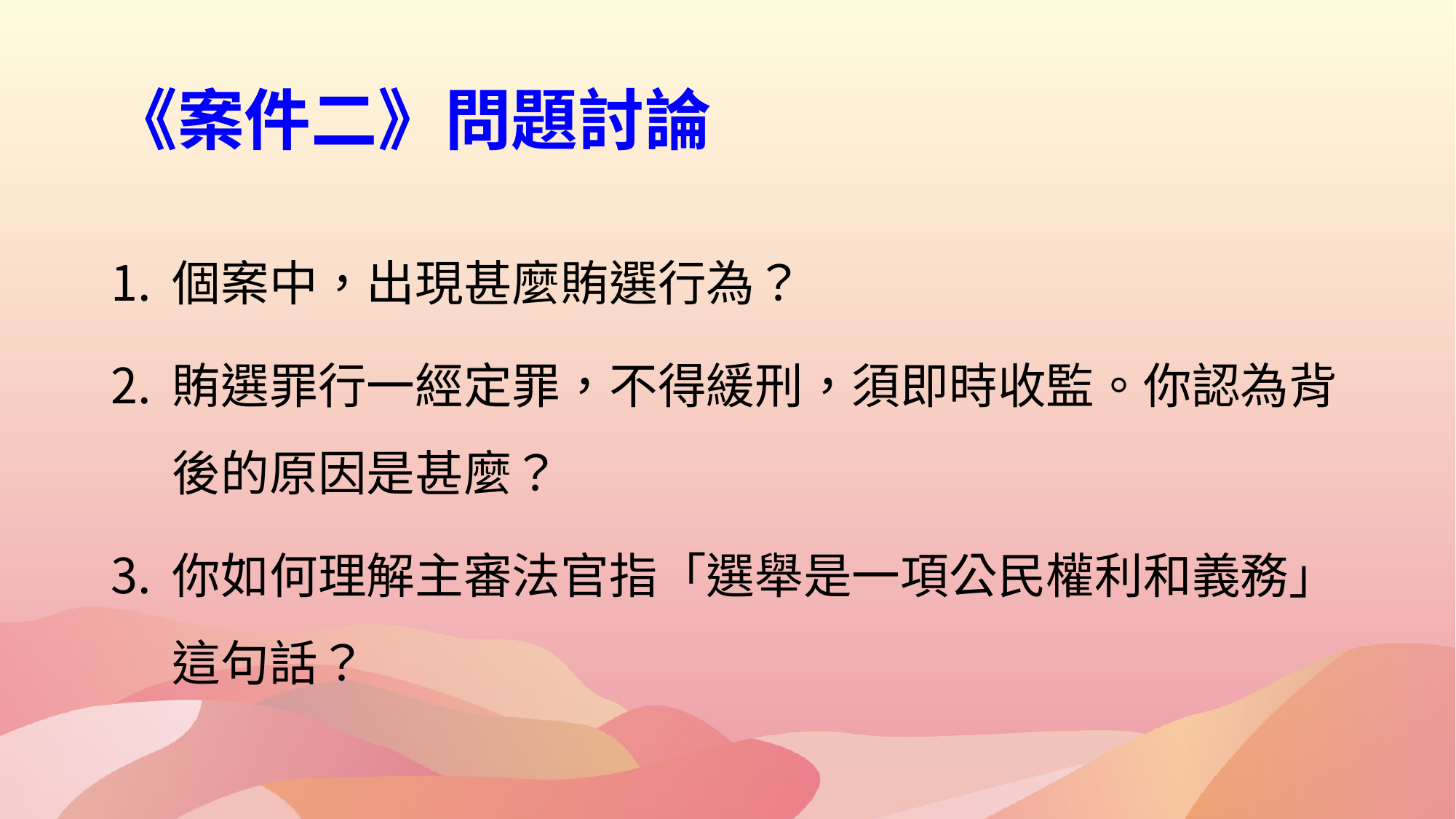

# 《案件二》問題討論
個案中，出現甚麼賄選行為？
賄選罪行一經定罪，不得緩刑，須即時收監。你認為背後的原因是甚麼？
你如何理解主審法官指「選舉是一項公民權利和義務」這句話？